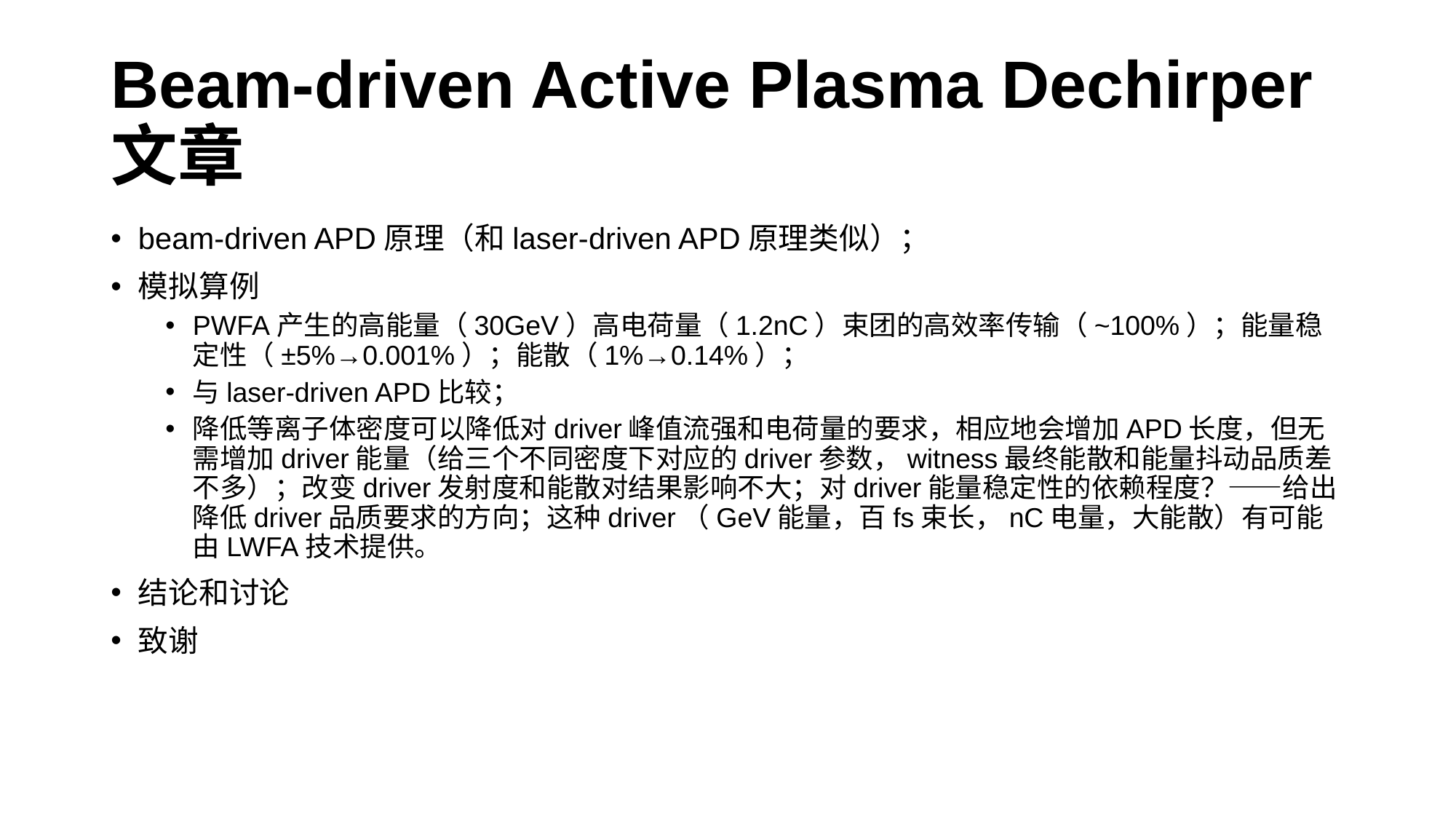

# Beam-driven Active Plasma Dechirper文章
beam-driven APD原理（和laser-driven APD原理类似）；
模拟算例
PWFA产生的高能量（30GeV）高电荷量（1.2nC）束团的高效率传输（~100%）；能量稳定性（±5%→0.001%）；能散（1%→0.14%）；
与laser-driven APD比较；
降低等离子体密度可以降低对driver峰值流强和电荷量的要求，相应地会增加APD长度，但无需增加driver能量（给三个不同密度下对应的driver参数，witness最终能散和能量抖动品质差不多）；改变driver发射度和能散对结果影响不大；对driver能量稳定性的依赖程度？——给出降低driver品质要求的方向；这种driver（GeV能量，百fs束长，nC电量，大能散）有可能由LWFA技术提供。
结论和讨论
致谢